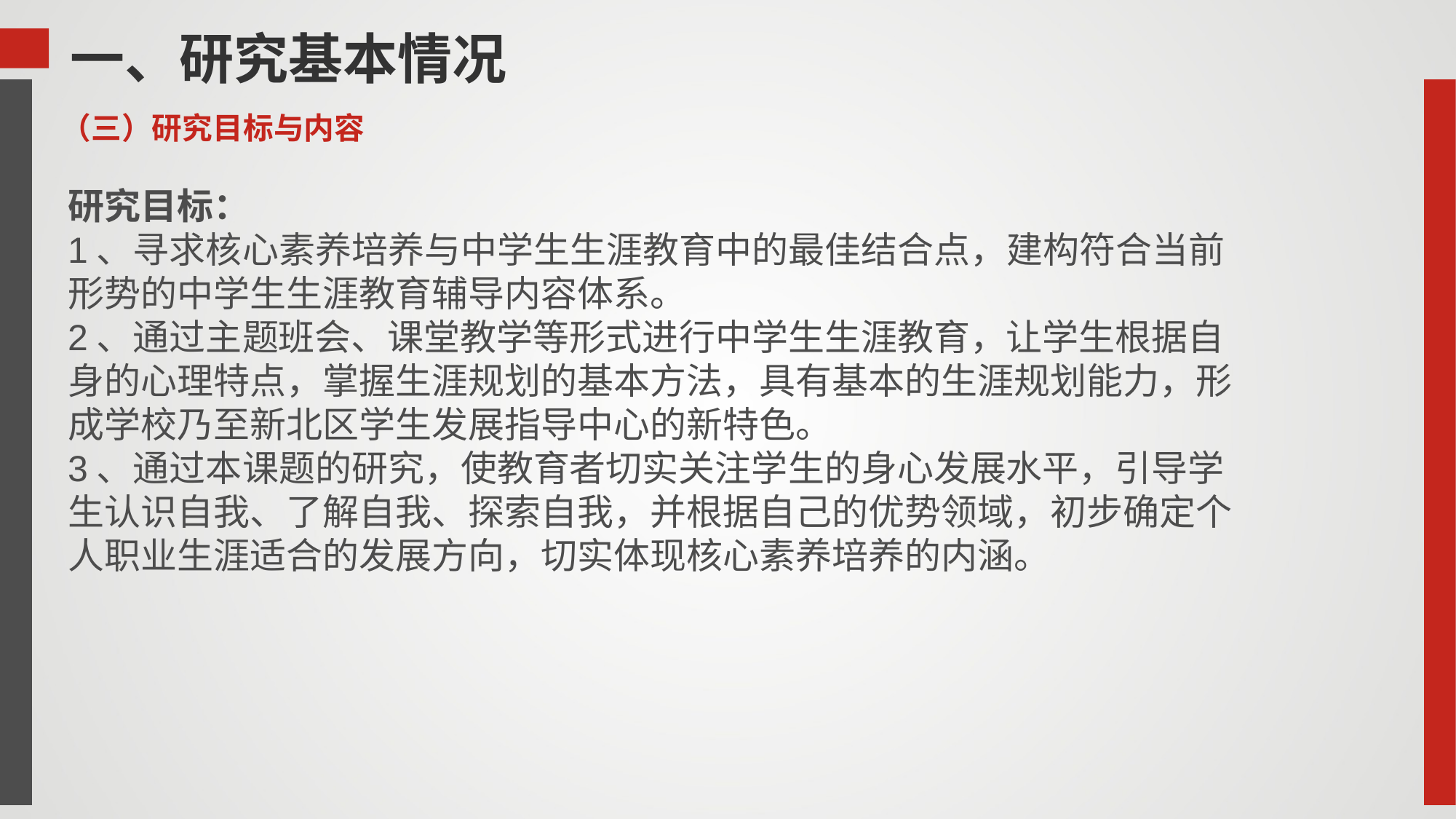

一、研究基本情况

（三）研究目标与内容
研究目标：
1、寻求核心素养培养与中学生生涯教育中的最佳结合点，建构符合当前形势的中学生生涯教育辅导内容体系。
2、通过主题班会、课堂教学等形式进行中学生生涯教育，让学生根据自身的心理特点，掌握生涯规划的基本方法，具有基本的生涯规划能力，形成学校乃至新北区学生发展指导中心的新特色。
3、通过本课题的研究，使教育者切实关注学生的身心发展水平，引导学生认识自我、了解自我、探索自我，并根据自己的优势领域，初步确定个人职业生涯适合的发展方向，切实体现核心素养培养的内涵。